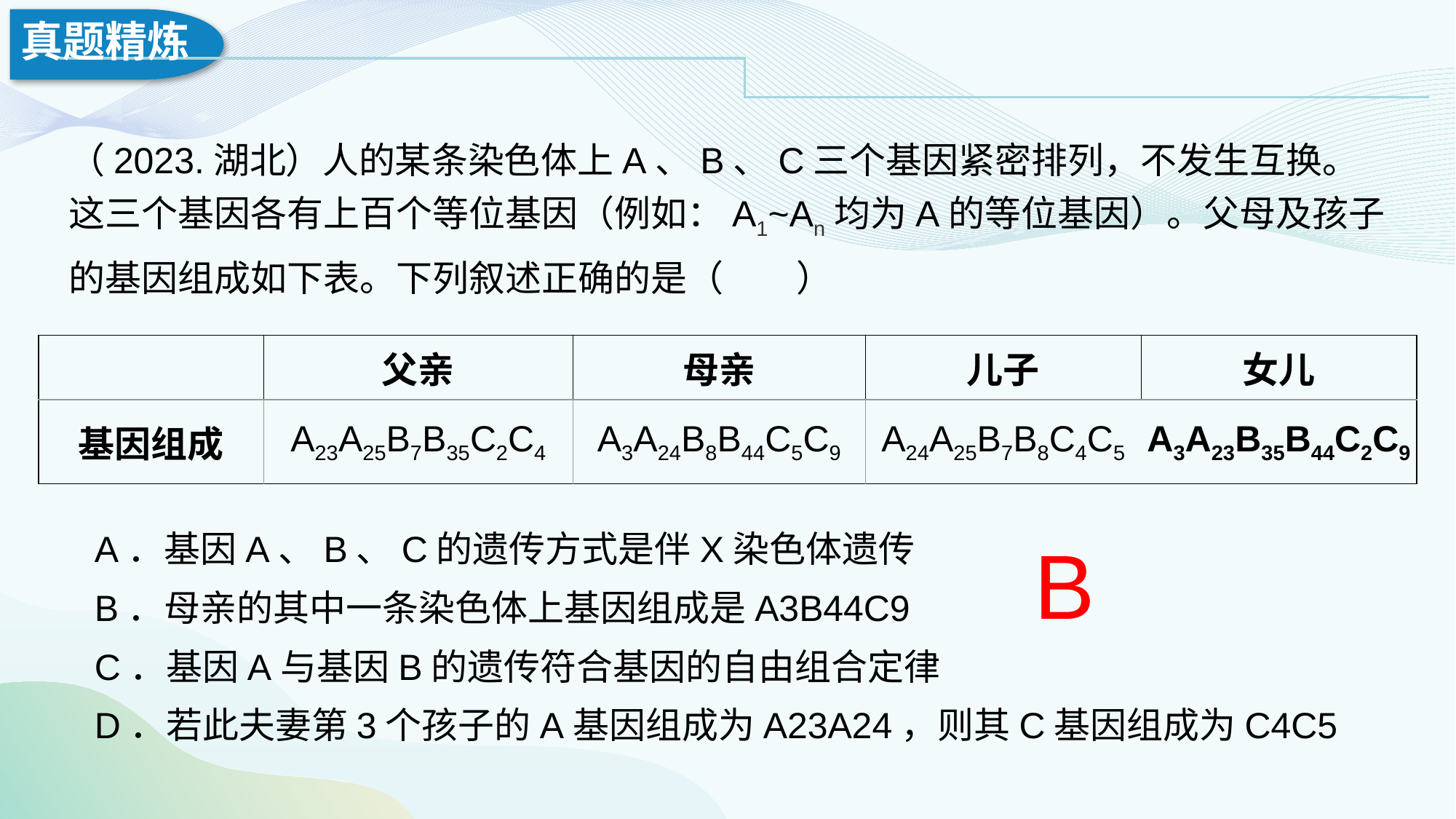

（2023.湖北）人的某条染色体上A、B、C三个基因紧密排列，不发生互换。这三个基因各有上百个等位基因（例如：A1~An均为A的等位基因）。父母及孩子的基因组成如下表。下列叙述正确的是（　　）

|  | 父亲 | 母亲 | 儿子 | 女儿 |
| --- | --- | --- | --- | --- |
| 基因组成 | A23A25B7B35C2C4 | A3A24B8B44C5C9 | A24A25B7B8C4C5 | A3A23B35B44C2C9 |

A．基因A、B、C的遗传方式是伴X染色体遗传
B．母亲的其中一条染色体上基因组成是A3B44C9
C．基因A与基因B的遗传符合基因的自由组合定律
D．若此夫妻第3个孩子的A基因组成为A23A24，则其C基因组成为C4C5
B